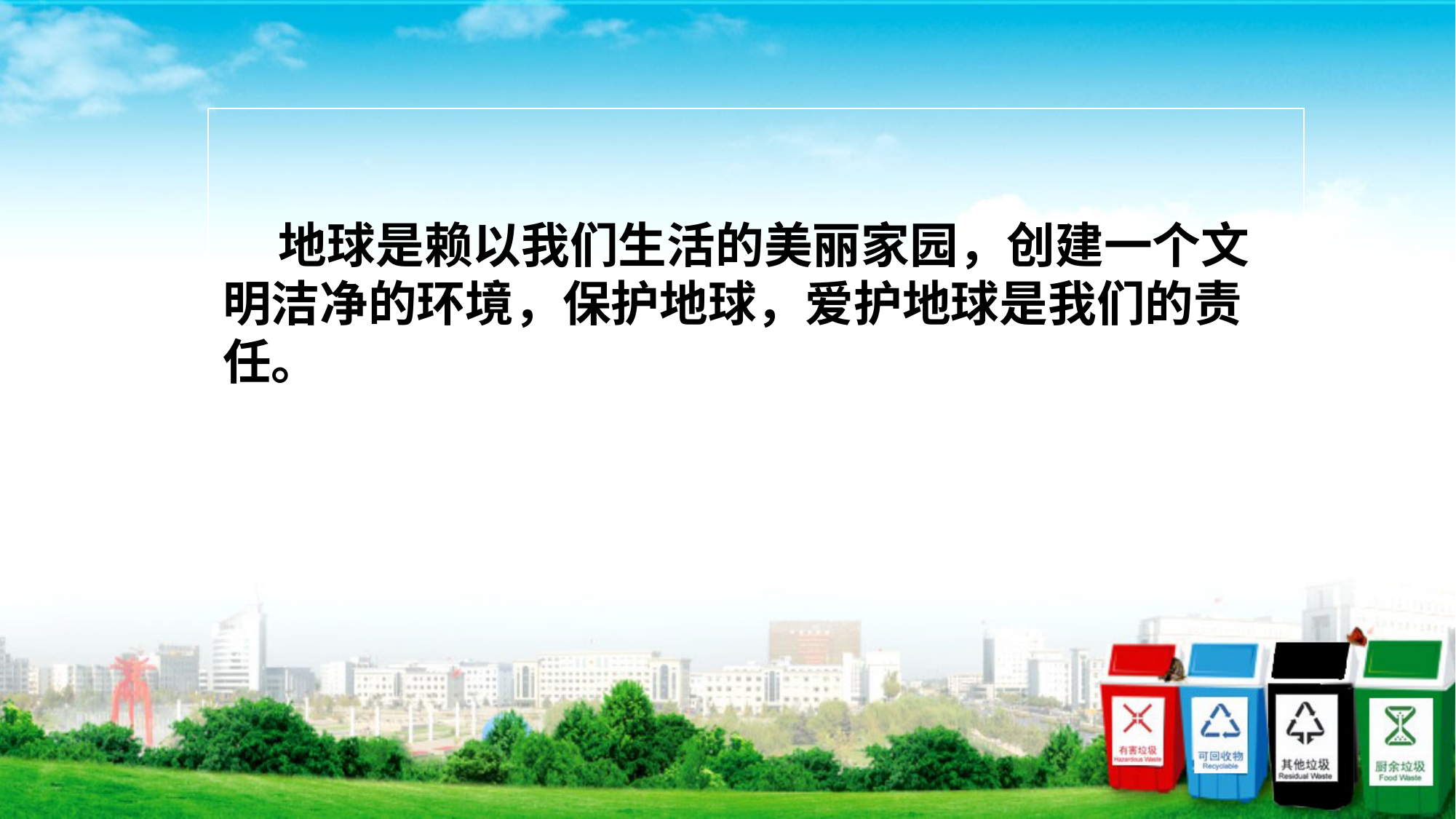

地球是赖以我们生活的美丽家园，创建一个文明洁净的环境，保护地球，爱护地球是我们的责任。